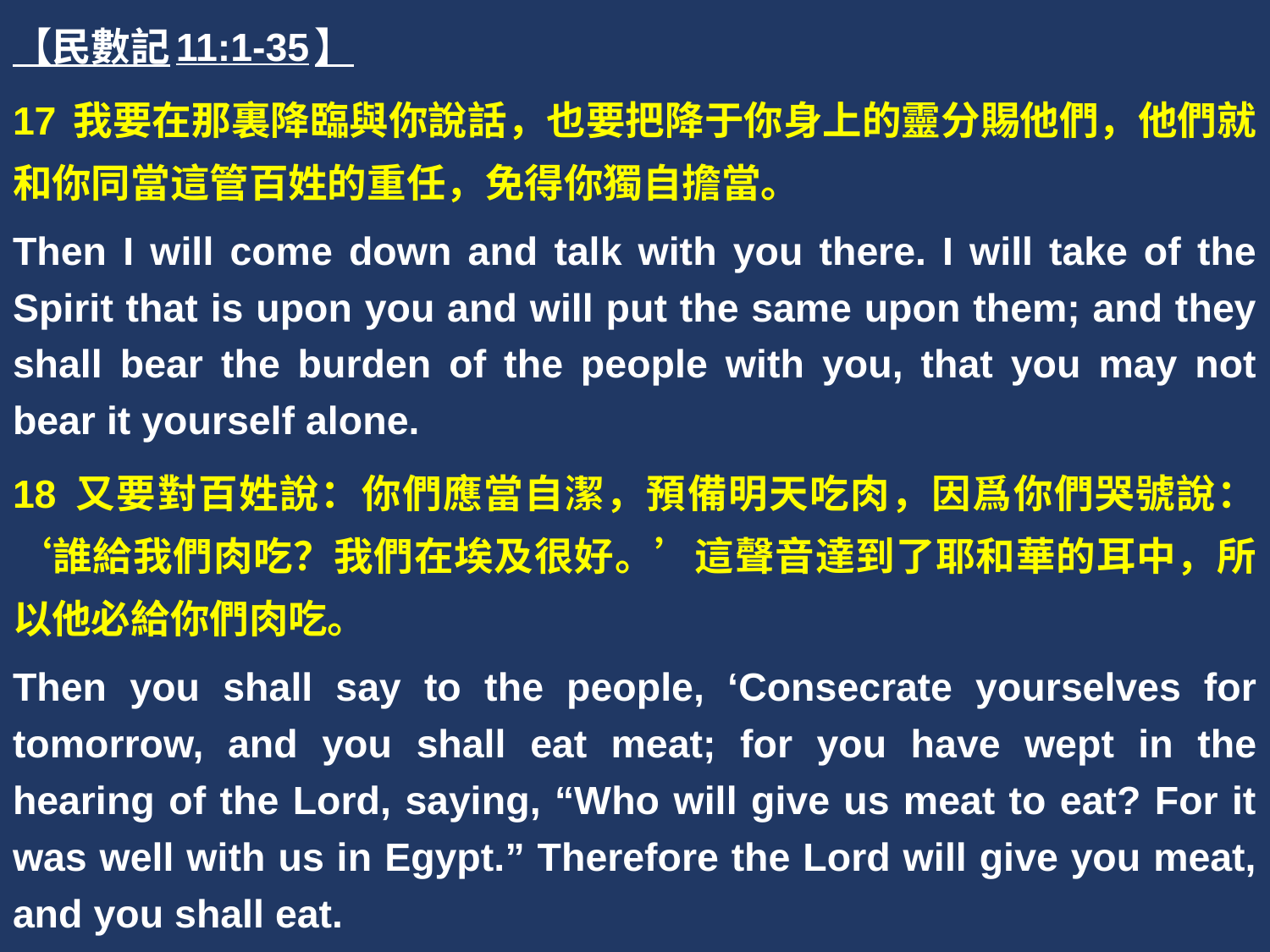

【民數記11:1-35】
17 我要在那裏降臨與你說話，也要把降于你身上的靈分賜他們，他們就和你同當這管百姓的重任，免得你獨自擔當。
Then I will come down and talk with you there. I will take of the Spirit that is upon you and will put the same upon them; and they shall bear the burden of the people with you, that you may not bear it yourself alone.
18 又要對百姓說：你們應當自潔，預備明天吃肉，因爲你們哭號說：‘誰給我們肉吃？我們在埃及很好。’這聲音達到了耶和華的耳中，所以他必給你們肉吃。
Then you shall say to the people, ‘Consecrate yourselves for tomorrow, and you shall eat meat; for you have wept in the hearing of the Lord, saying, “Who will give us meat to eat? For it was well with us in Egypt.” Therefore the Lord will give you meat, and you shall eat.